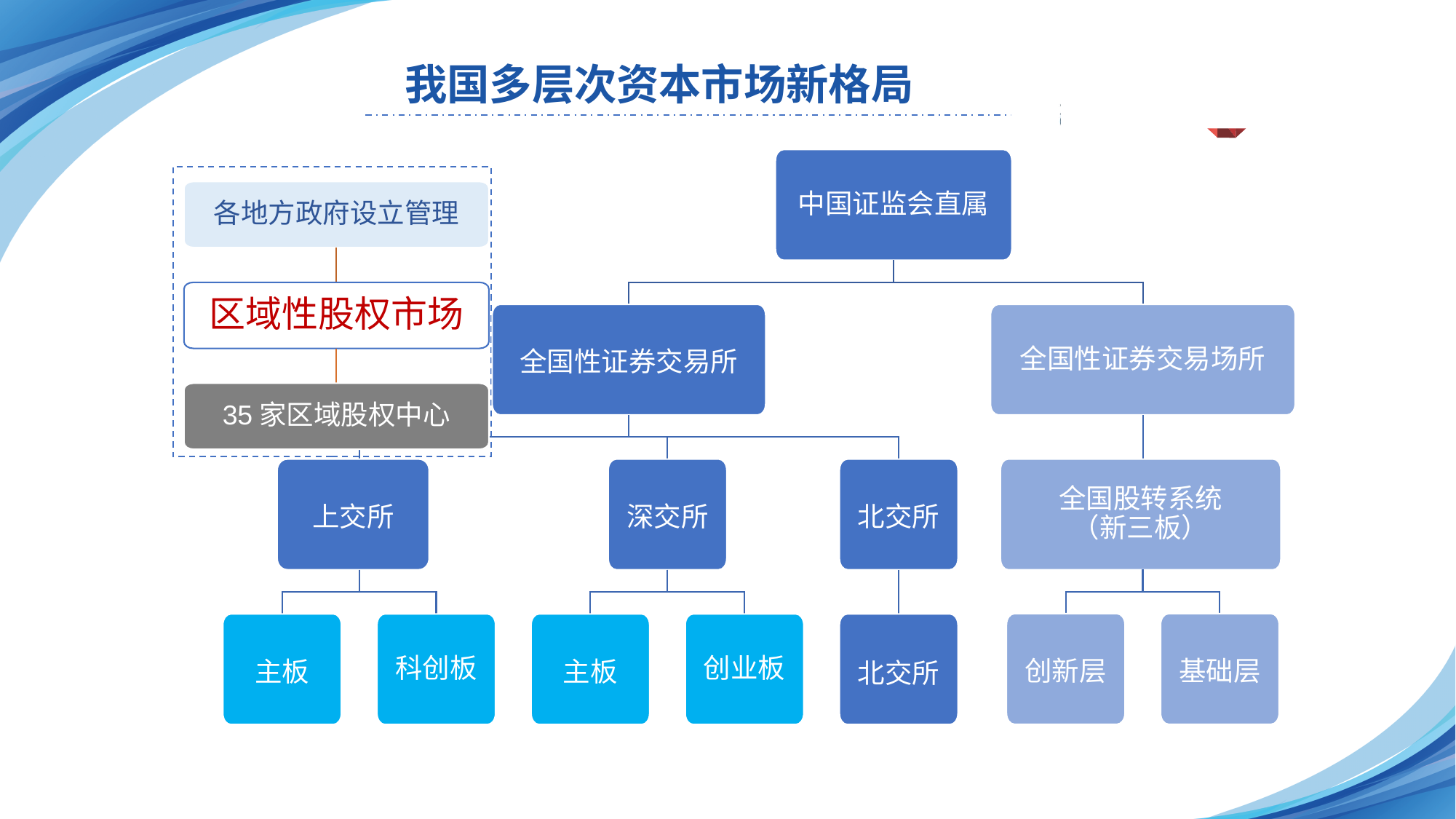

我国多层次资本市场新格局

中国证监会直属

全国性证券交易所

全国性证券交易场所

上交所

深交所

北交所

全国股转系统
（新三板）

创新层

基础层

主板

科创板

主板

创业板

北交所

各地方政府设立管理

区域性股权市场

35家区域股权中心